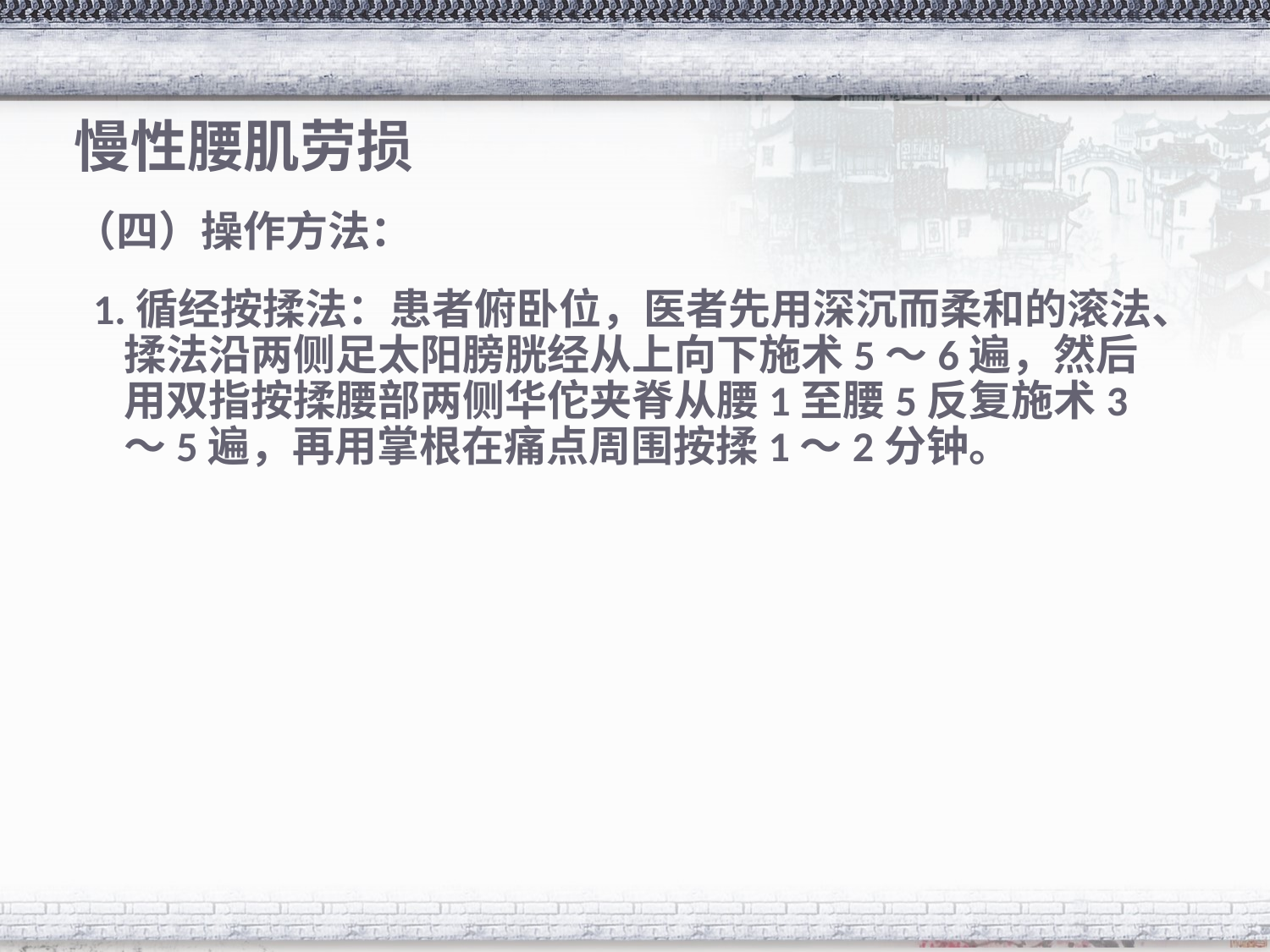

# 慢性腰肌劳损
（四）操作方法：
  1.循经按揉法：患者俯卧位，医者先用深沉而柔和的滚法、揉法沿两侧足太阳膀胱经从上向下施术5～6遍，然后用双指按揉腰部两侧华佗夹脊从腰1至腰5反复施术3～5遍，再用掌根在痛点周围按揉1～2分钟。